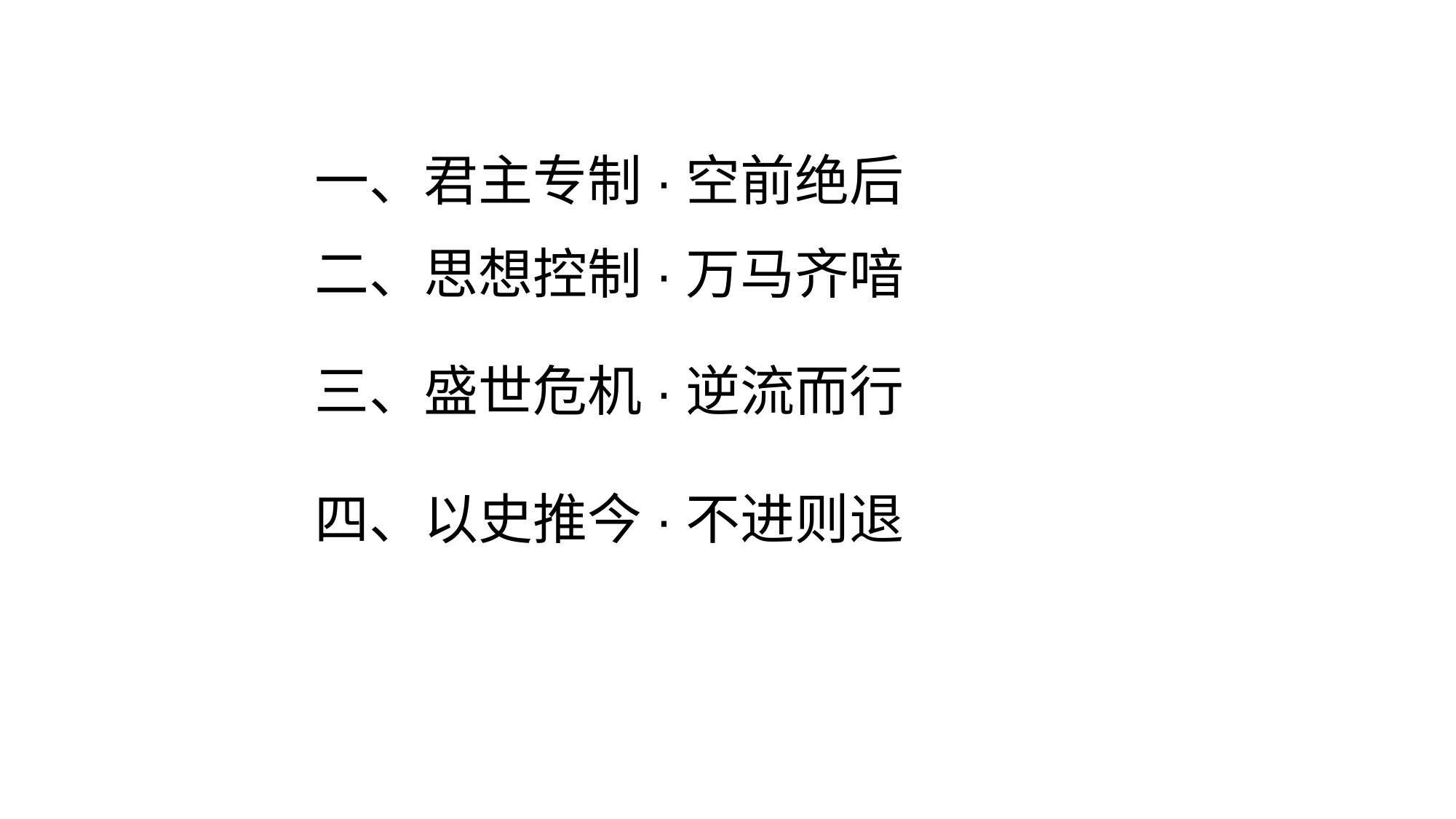

一、君主专制·空前绝后
二、思想控制·万马齐喑
三、盛世危机·逆流而行
四、以史推今·不进则退